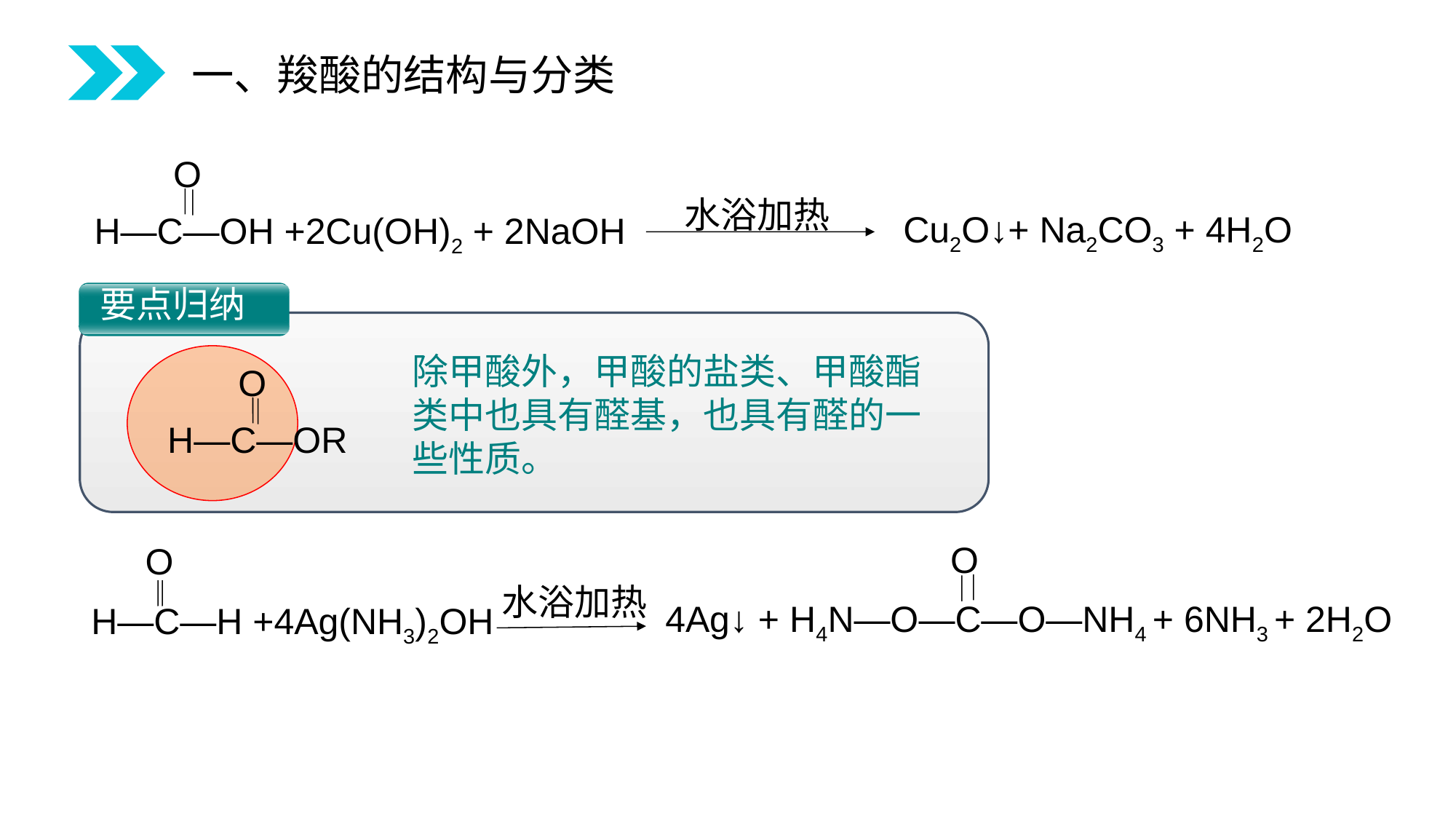

一、羧酸的结构与分类
O
水浴加热

Cu2O↓+ Na2CO3 + 4H2O
H—C—OH +2Cu(OH)2 + 2NaOH

要点归纳

除甲酸外，甲酸的盐类、甲酸酯类中也具有醛基，也具有醛的一些性质。

O

H—C—OR
O
水浴加热

4Ag↓ + H4N—O—C—O—NH4 + 6NH3 + 2H2O
H—C—H +4Ag(NH3)2OH

O